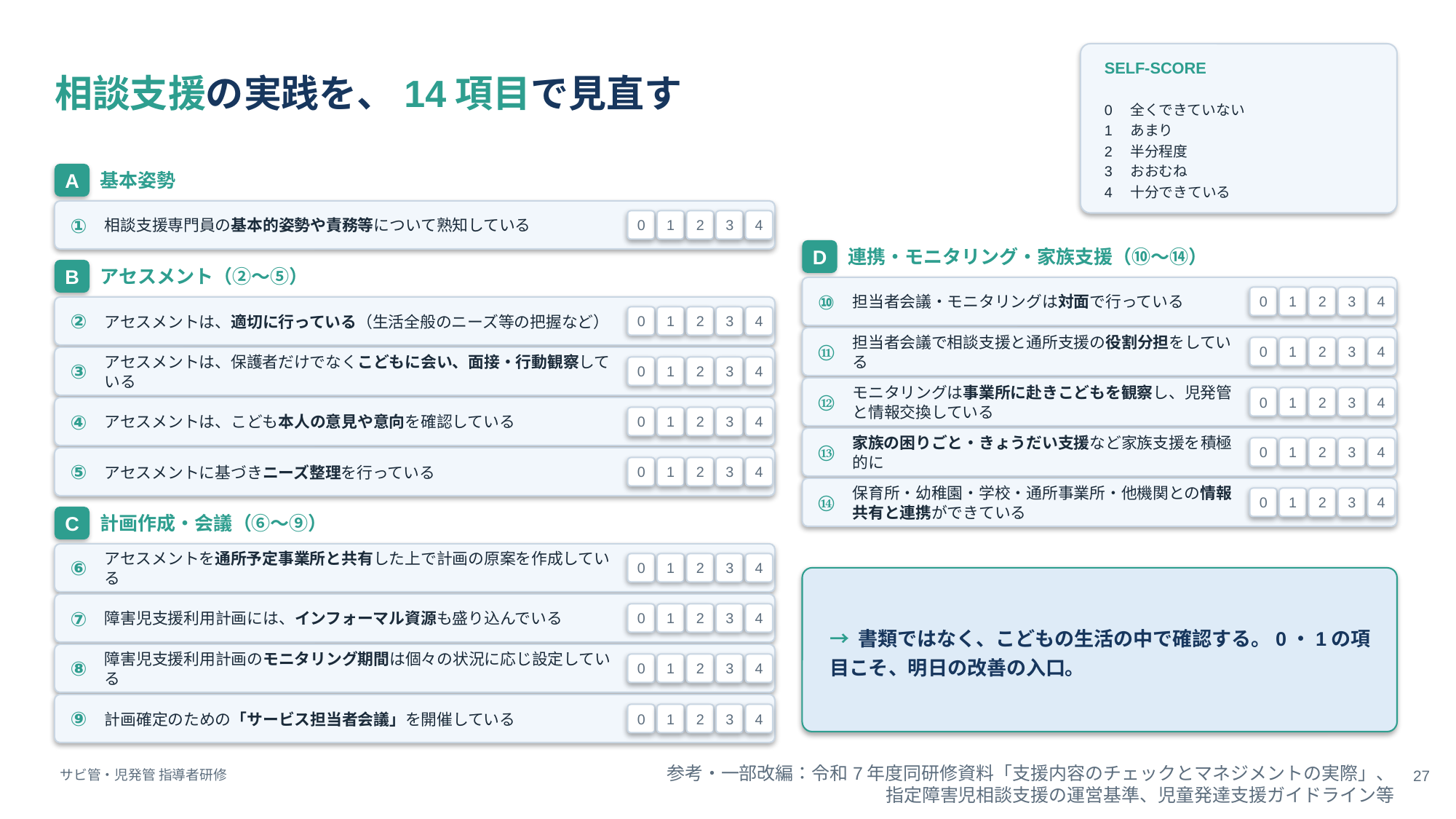

相談支援の実践を、14項目で見直す
SELF-SCORE
0　全くできていない
1　あまり
2　半分程度
3　おおむね
4　十分できている

A
基本姿勢

①
相談支援専門員の基本的姿勢や責務等について熟知している

0

1

2

3

4

D
連携・モニタリング・家族支援（⑩〜⑭）

B
アセスメント（②〜⑤）

⑩
担当者会議・モニタリングは対面で行っている

0

1

2

3

4

②
アセスメントは、適切に行っている（生活全般のニーズ等の把握など）

0

1

2

3

4

⑪
担当者会議で相談支援と通所支援の役割分担をしている

0

1

2

3

4

③
アセスメントは、保護者だけでなくこどもに会い、面接・行動観察している

0

1

2

3

4

⑫
モニタリングは事業所に赴きこどもを観察し、児発管と情報交換している

0

1

2

3

4

④
アセスメントは、こども本人の意見や意向を確認している

0

1

2

3

4

⑬
家族の困りごと・きょうだい支援など家族支援を積極的に

0

1

2

3

4

⑤
アセスメントに基づきニーズ整理を行っている

0

1

2

3

4

⑭
保育所・幼稚園・学校・通所事業所・他機関との情報共有と連携ができている

0

1

2

3

4

C
計画作成・会議（⑥〜⑨）

⑥
アセスメントを通所予定事業所と共有した上で計画の原案を作成している

0

1

2

3

4

→ 書類ではなく、こどもの生活の中で確認する。0・1の項目こそ、明日の改善の入口。

⑦
障害児支援利用計画には、インフォーマル資源も盛り込んでいる

0

1

2

3

4

⑧
障害児支援利用計画のモニタリング期間は個々の状況に応じ設定している

0

1

2

3

4

⑨
計画確定のための「サービス担当者会議」を開催している

0

1

2

3

4
参考・一部改編：令和7年度同研修資料「支援内容のチェックとマネジメントの実際」、指定障害児相談支援の運営基準、児童発達支援ガイドライン等
サビ管・児発管 指導者研修
27